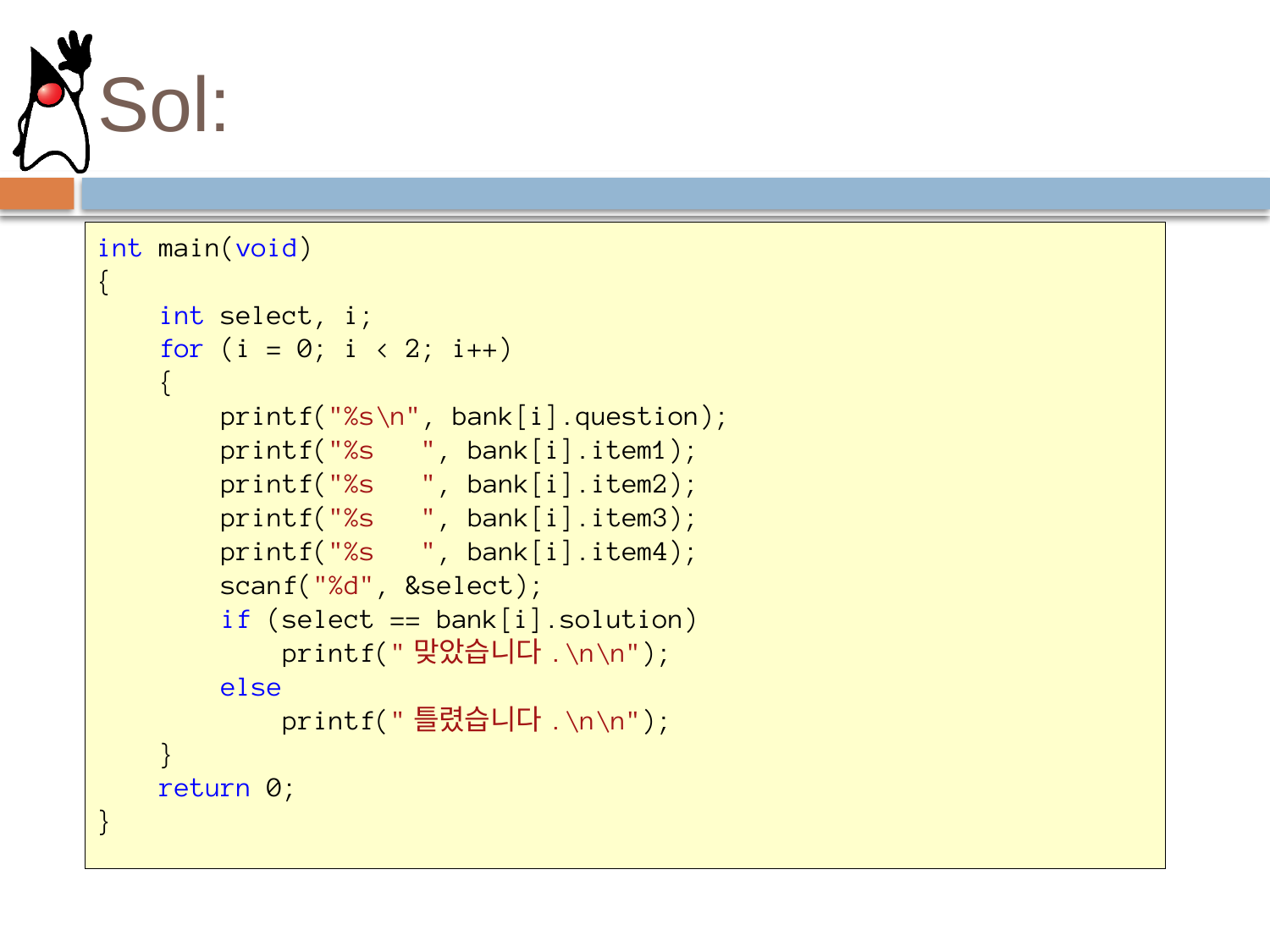

# Sol:

int main(void)
{
    int select, i;
    for (i = 0; i < 2; i++)
    {
        printf("%s\n", bank[i].question);
        printf("%s   ", bank[i].item1);
        printf("%s   ", bank[i].item2);
        printf("%s   ", bank[i].item3);
        printf("%s   ", bank[i].item4);
        scanf("%d", &select);
        if (select == bank[i].solution)
            printf("맞았습니다.\n\n");
        else
            printf("틀렸습니다.\n\n");
    }
    return 0;
}